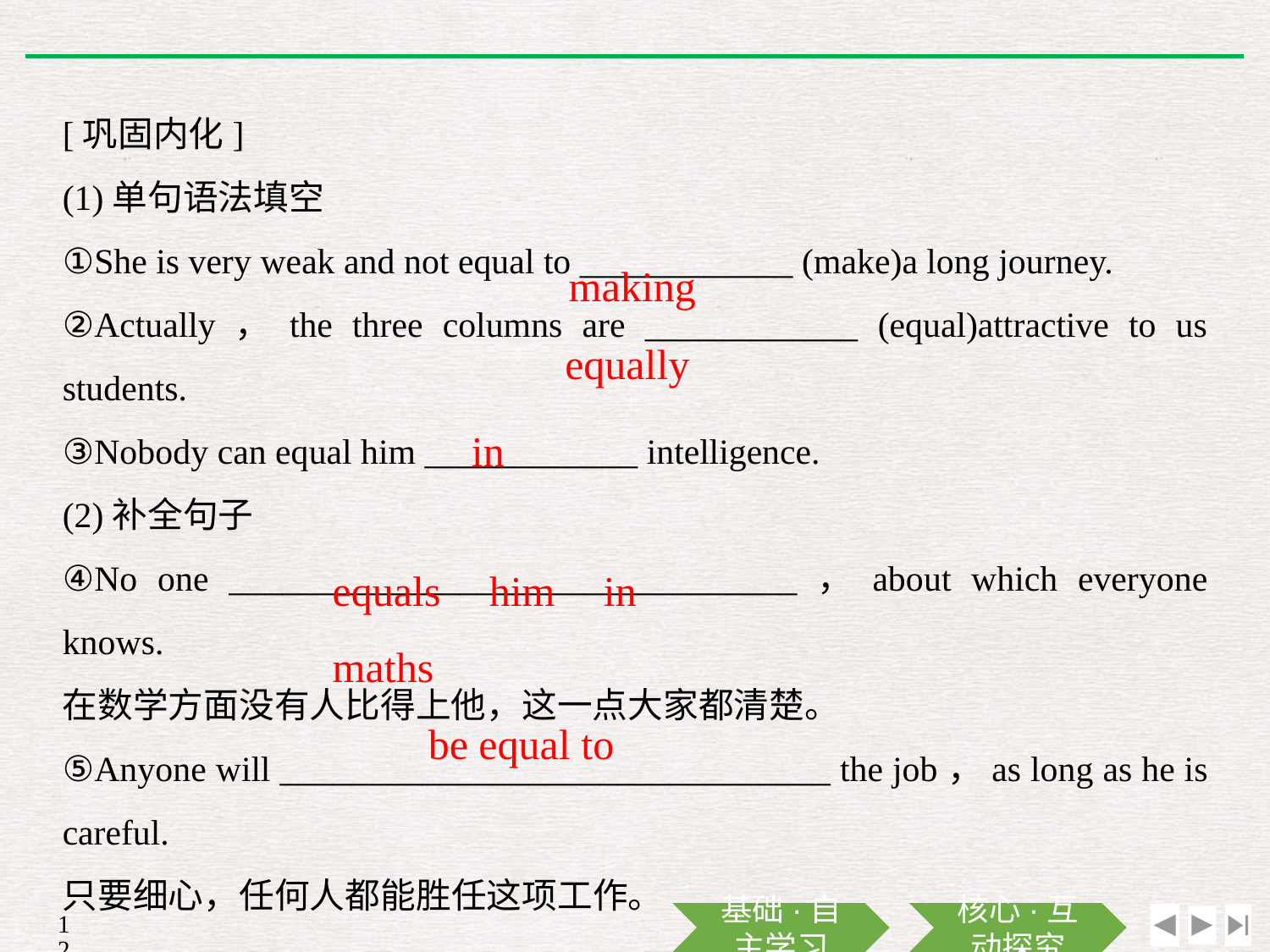

[巩固内化]
(1)单句语法填空
①She is very weak and not equal to ____________ (make)a long journey.
②Actually，the three columns are ____________ (equal)attractive to us students.
③Nobody can equal him ____________ intelligence.
(2)补全句子
④No one ________________________________，about which everyone knows.
在数学方面没有人比得上他，这一点大家都清楚。
⑤Anyone will _______________________________ the job，as long as he is careful.
只要细心，任何人都能胜任这项工作。
making
equally
in
equals him in maths
be equal to